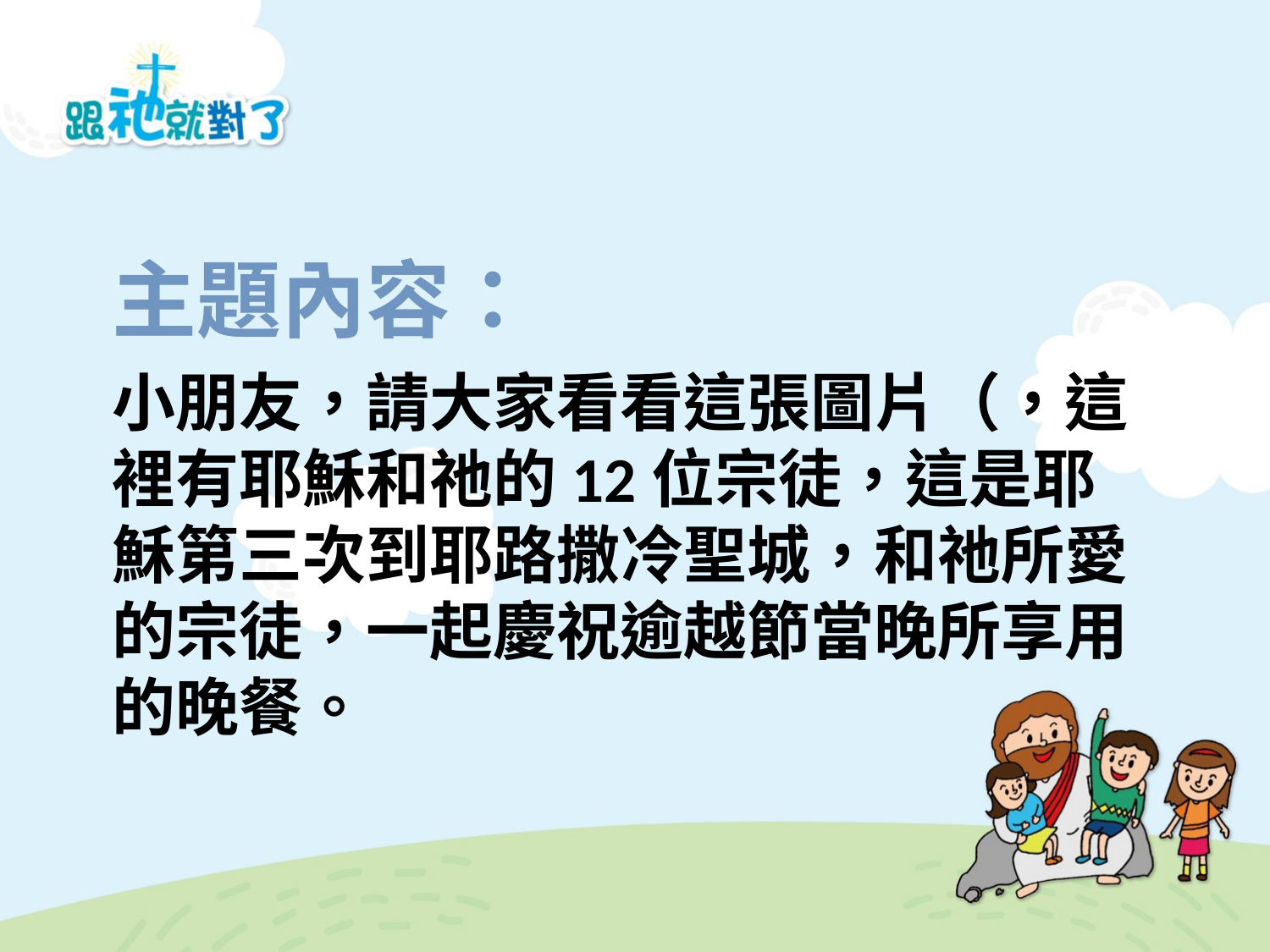

主題內容：
小朋友，請大家看看這張圖片（，這裡有耶穌和祂的12位宗徒，這是耶穌第三次到耶路撒冷聖城，和祂所愛的宗徒，一起慶祝逾越節當晚所享用的晚餐。